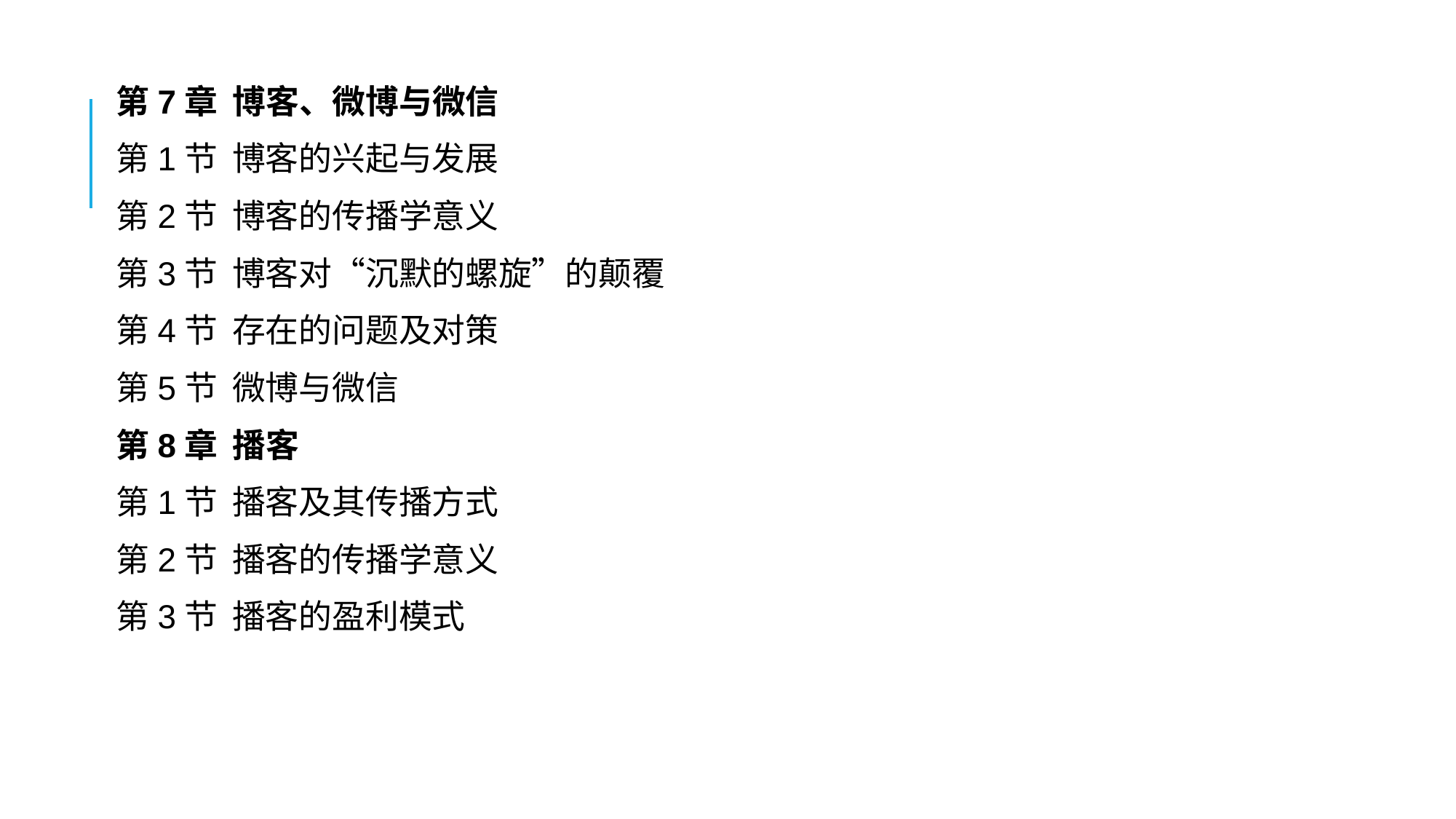

#
第7章  博客、微博与微信
第1节  博客的兴起与发展
第2节  博客的传播学意义
第3节  博客对“沉默的螺旋”的颠覆
第4节  存在的问题及对策
第5节  微博与微信
第8章  播客
第1节  播客及其传播方式
第2节  播客的传播学意义
第3节  播客的盈利模式